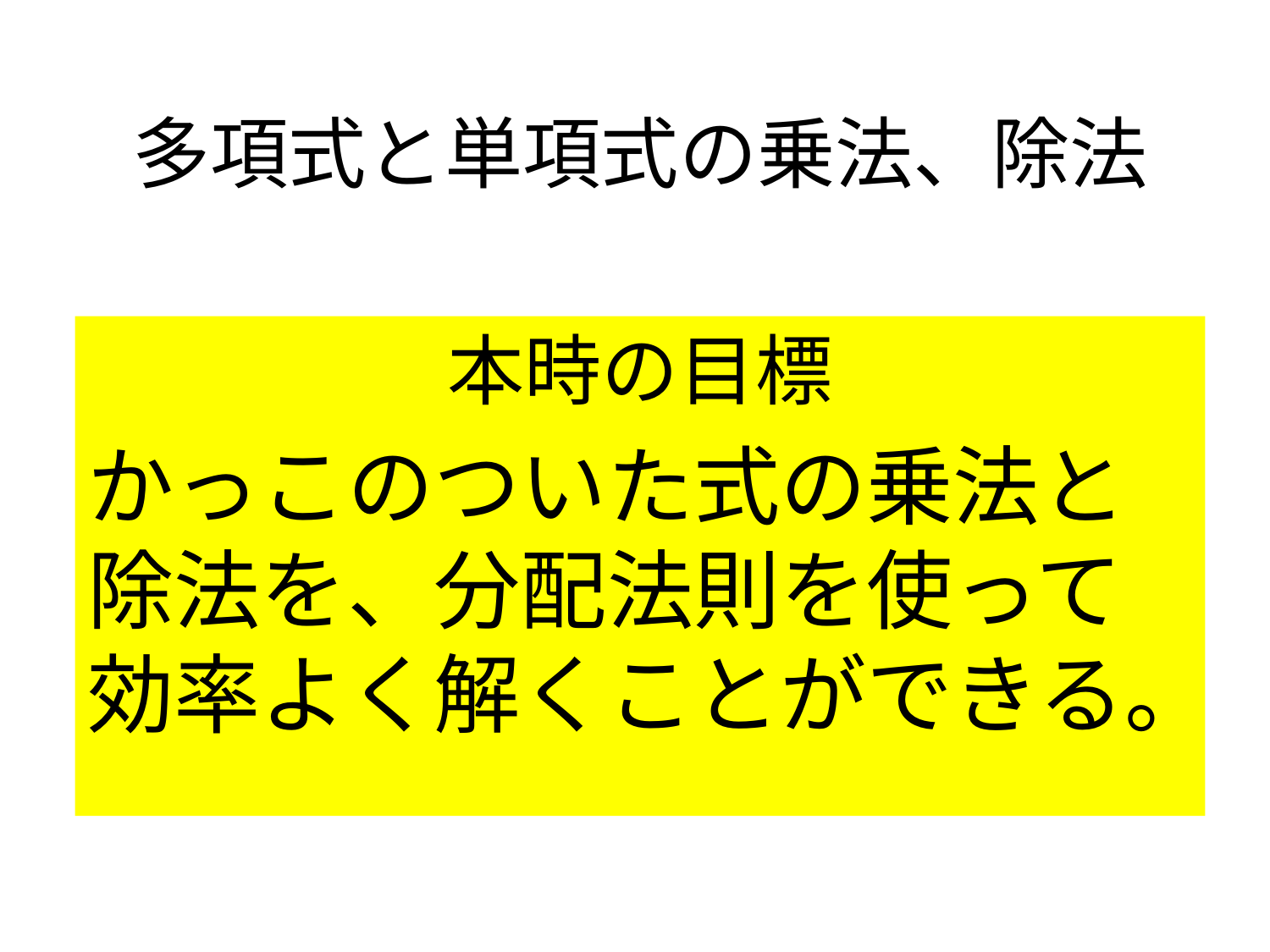

# 多項式と単項式の乗法、除法
本時の目標
かっこのついた式の乗法と除法を、分配法則を使って効率よく解くことができる。